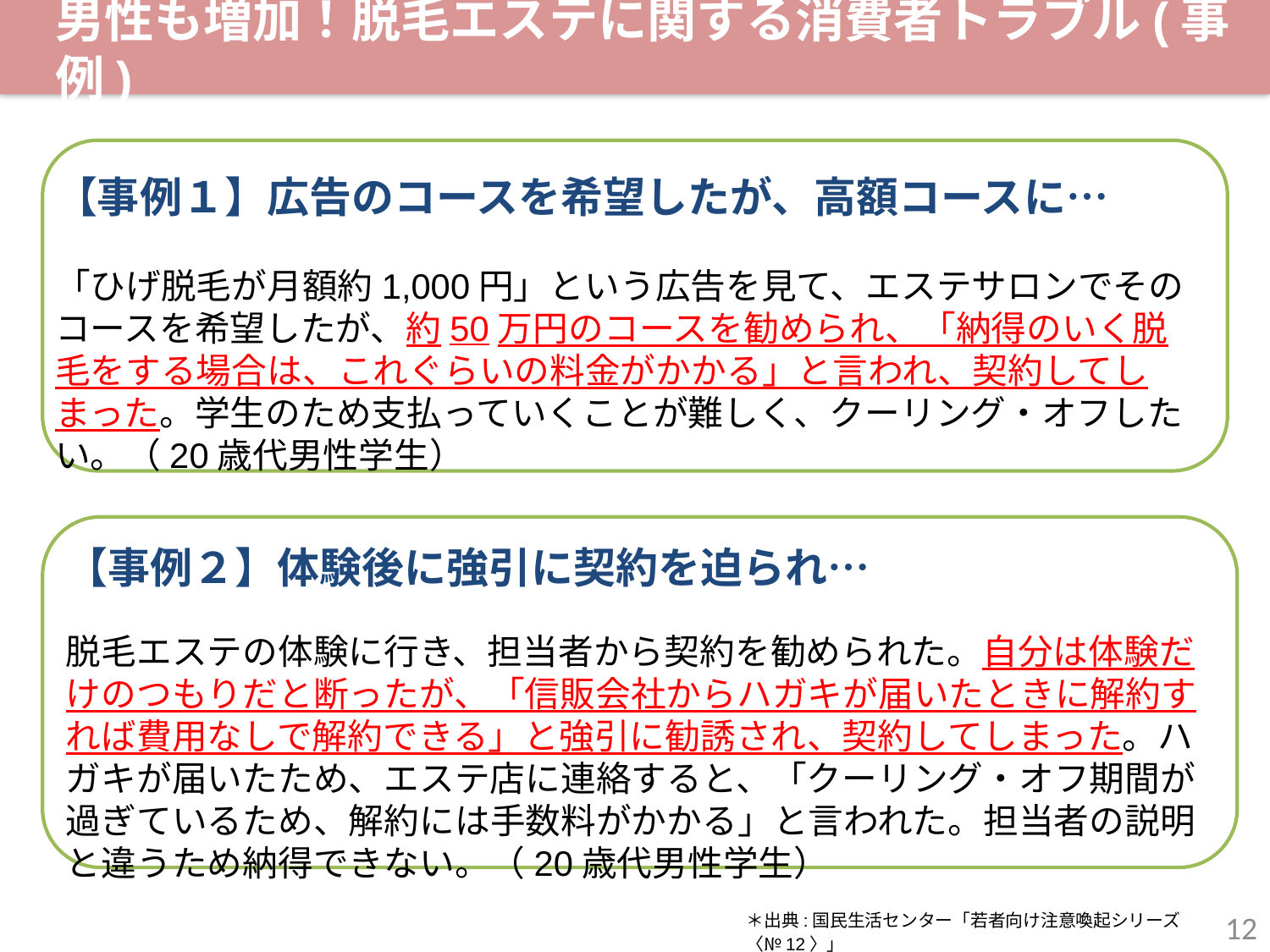

男性も増加！脱毛エステに関する消費者トラブル(事例)

【事例１】広告のコースを希望したが、高額コースに…

「ひげ脱毛が月額約1,000円」という広告を見て、エステサロンでそのコースを希望したが、約50万円のコースを勧められ、「納得のいく脱毛をする場合は、これぐらいの料金がかかる」と言われ、契約してしまった。学生のため支払っていくことが難しく、クーリング・オフしたい。（20歳代男性学生）

【事例２】体験後に強引に契約を迫られ…

脱毛エステの体験に行き、担当者から契約を勧められた。自分は体験だけのつもりだと断ったが、「信販会社からハガキが届いたときに解約すれば費用なしで解約できる」と強引に勧誘され、契約してしまった。ハガキが届いたため、エステ店に連絡すると、「クーリング・オフ期間が過ぎているため、解約には手数料がかかる」と言われた。担当者の説明と違うため納得できない。（20歳代男性学生）
＊出典:国民生活センター「若者向け注意喚起シリーズ〈№12〉」
12